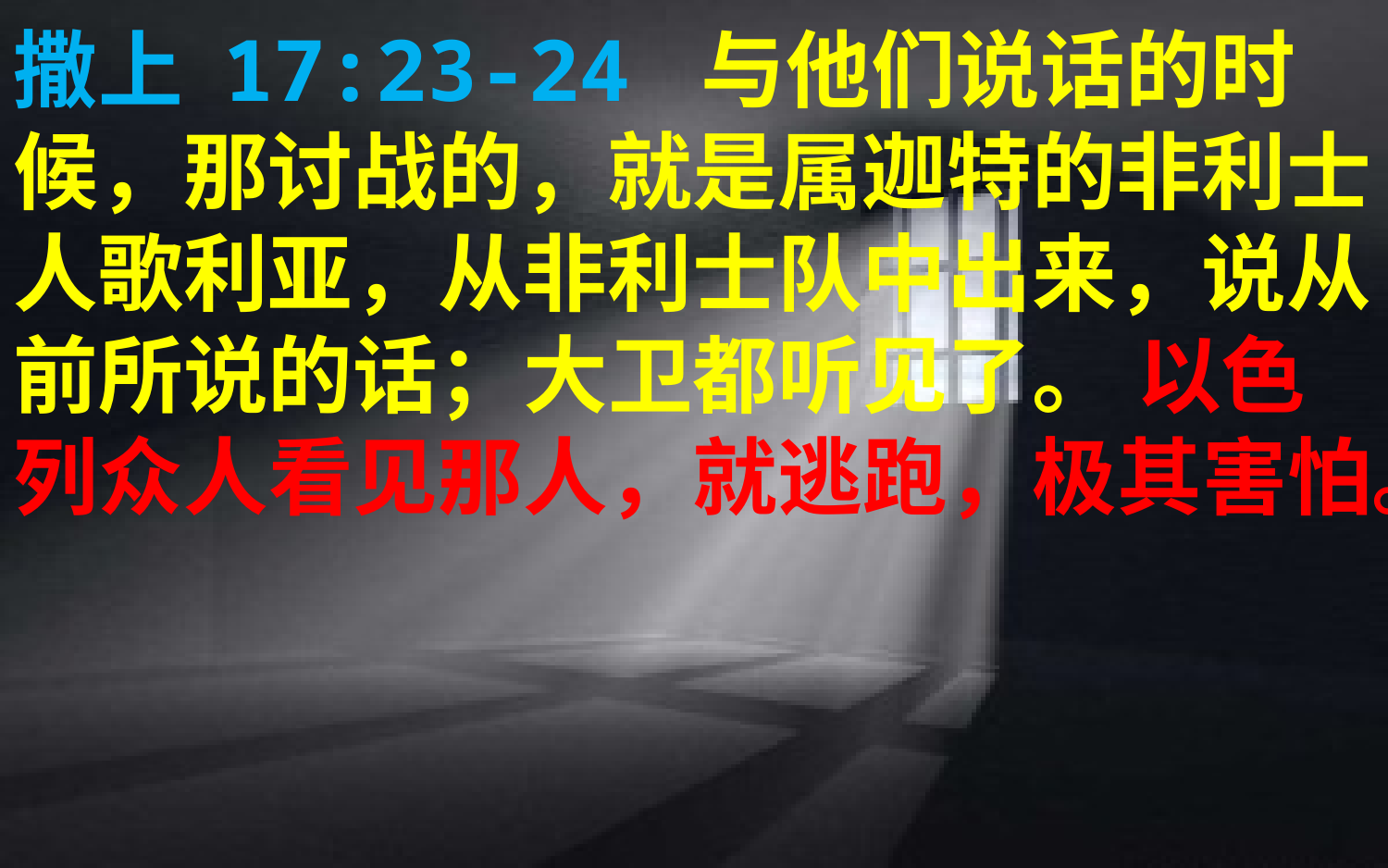

撒上 17:23-24 与他们说话的时候，那讨战的，就是属迦特的非利士人歌利亚，从非利士队中出来，说从前所说的话；大卫都听见了。 以色列众人看见那人，就逃跑，极其害怕。